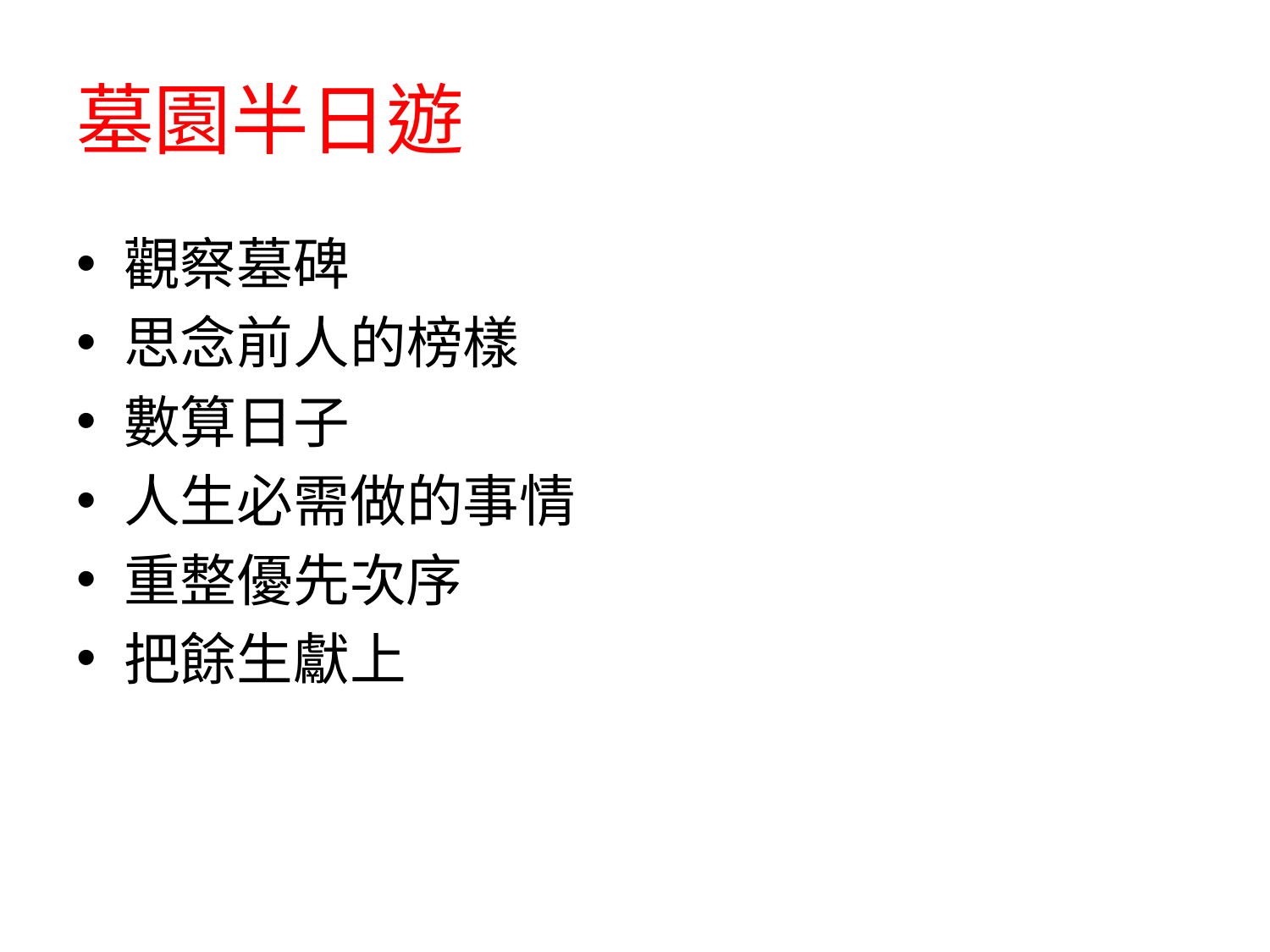

# 墓園半日遊
觀察墓碑
思念前人的榜樣
數算日子
人生必需做的事情
重整優先次序
把餘生獻上